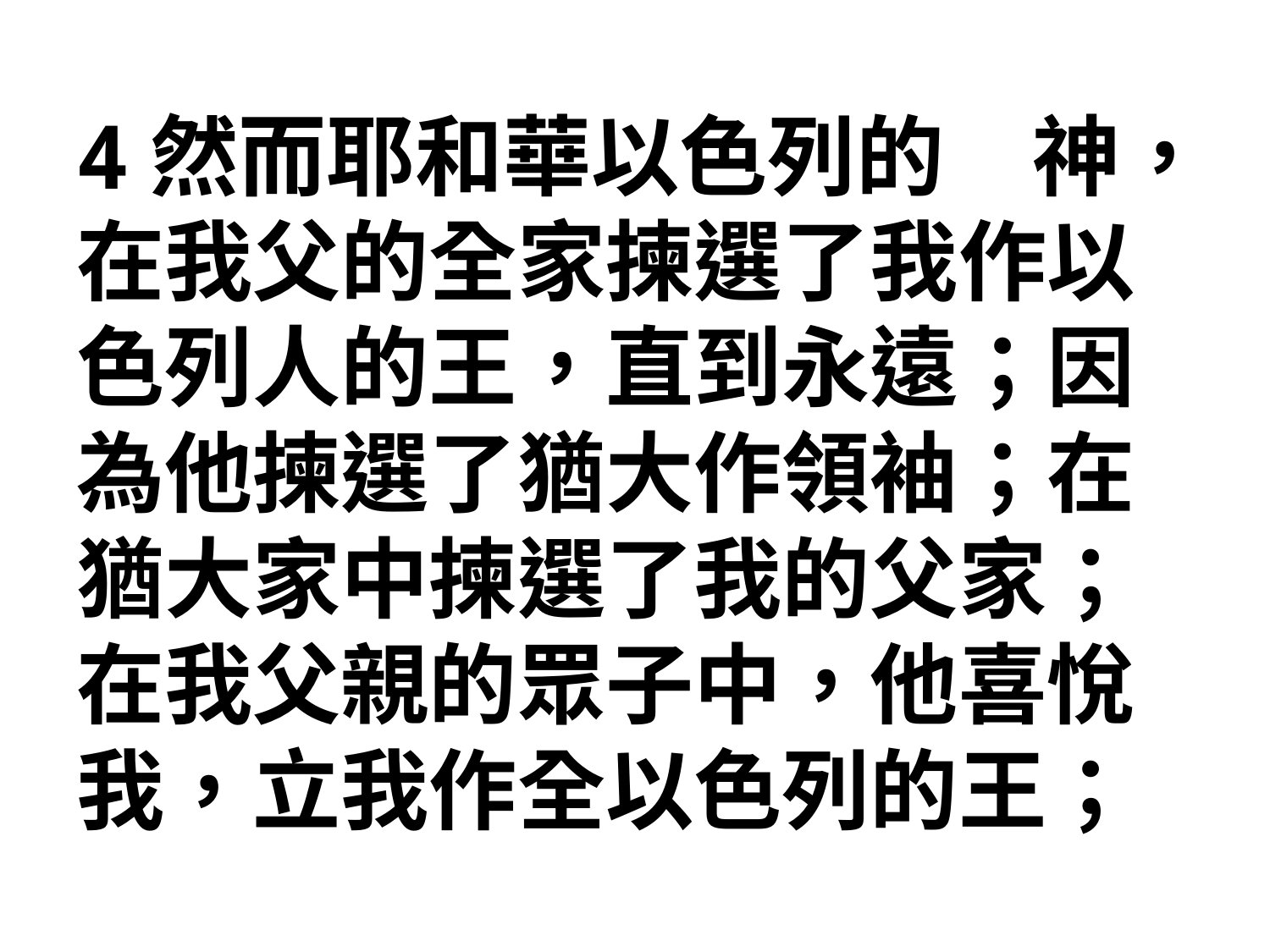

# 4然而耶和華以色列的　神，在我父的全家揀選了我作以色列人的王，直到永遠；因為他揀選了猶大作領袖；在猶大家中揀選了我的父家；在我父親的眾子中，他喜悅我，立我作全以色列的王；